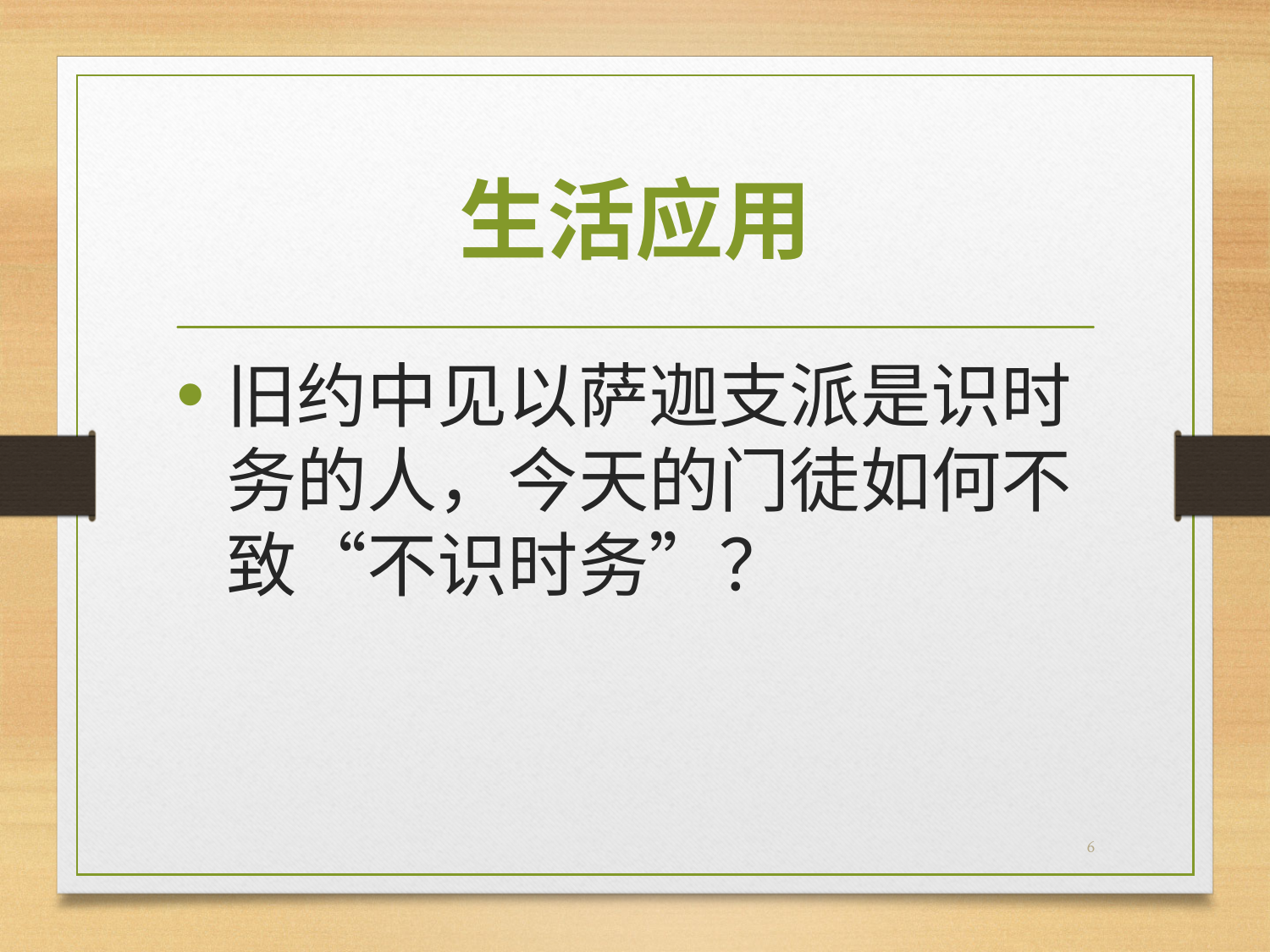

# 生活应用
旧约中见以萨迦支派是识时务的人，今天的门徒如何不致“不识时务”？
6